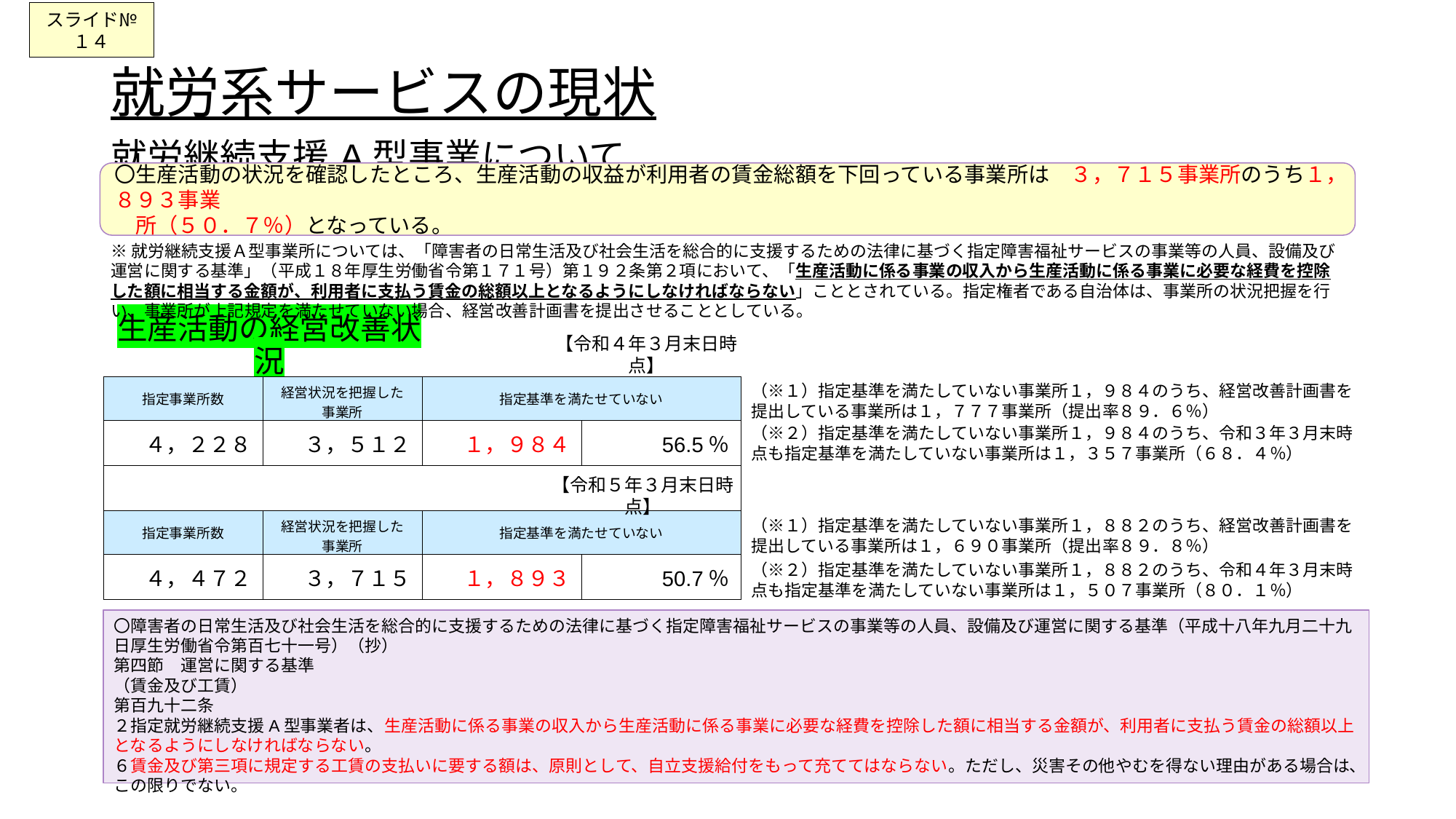

スライド№１４
# 就労系サービスの現状 就労継続支援A型事業について
〇生産活動の状況を確認したところ、生産活動の収益が利用者の賃金総額を下回っている事業所は　３，７１５事業所のうち１，８９３事業
　所（５０．７％）となっている。
※就労継続支援Ａ型事業所については、「障害者の日常生活及び社会生活を総合的に支援するための法律に基づく指定障害福祉サービスの事業等の人員、設備及び運営に関する基準」（平成１８年厚生労働省令第１７１号）第１９２条第２項において、「生産活動に係る事業の収入から生産活動に係る事業に必要な経費を控除した額に相当する金額が、利用者に支払う賃金の総額以上となるようにしなければならない」こととされている。指定権者である自治体は、事業所の状況把握を行い、事業所が上記規定を満たせていない場合、経営改善計画書を提出させることとしている。
生産活動の経営改善状況
【令和４年３月末日時点】
（※１）指定基準を満たしていない事業所１，９８４のうち、経営改善計画書を提出している事業所は１，７７７事業所（提出率８９．６％）
| 指定事業所数 | 経営状況を把握した 事業所 | 指定基準を満たせていない |  |
| --- | --- | --- | --- |
| ４，２２８ | ３，５１２ | １，９８４ | 56.5％ |
|  |  |  |  |
| 指定事業所数 | 経営状況を把握した 事業所 | 指定基準を満たせていない |  |
| ４，４７２ | ３，７１５ | １，８９３ | 50.7％ |
（※２）指定基準を満たしていない事業所１，９８４のうち、令和３年３月末時点も指定基準を満たしていない事業所は１，３５７事業所（６８．４％）
【令和５年３月末日時点】
（※１）指定基準を満たしていない事業所１，８８２のうち、経営改善計画書を提出している事業所は１，６９０事業所（提出率８９．８％）
（※２）指定基準を満たしていない事業所１，８８２のうち、令和４年３月末時点も指定基準を満たしていない事業所は１，５０７事業所（８０．１％）
〇障害者の日常生活及び社会生活を総合的に支援するための法律に基づく指定障害福祉サービスの事業等の人員、設備及び運営に関する基準（平成十八年九月二十九日厚生労働省令第百七十一号）（抄）
第四節　運営に関する基準
（賃金及び工賃）
第百九十二条
２指定就労継続支援A型事業者は、生産活動に係る事業の収入から生産活動に係る事業に必要な経費を控除した額に相当する金額が、利用者に支払う賃金の総額以上となるようにしなければならない。
６賃金及び第三項に規定する工賃の支払いに要する額は、原則として、自立支援給付をもって充ててはならない。ただし、災害その他やむを得ない理由がある場合は、この限りでない。